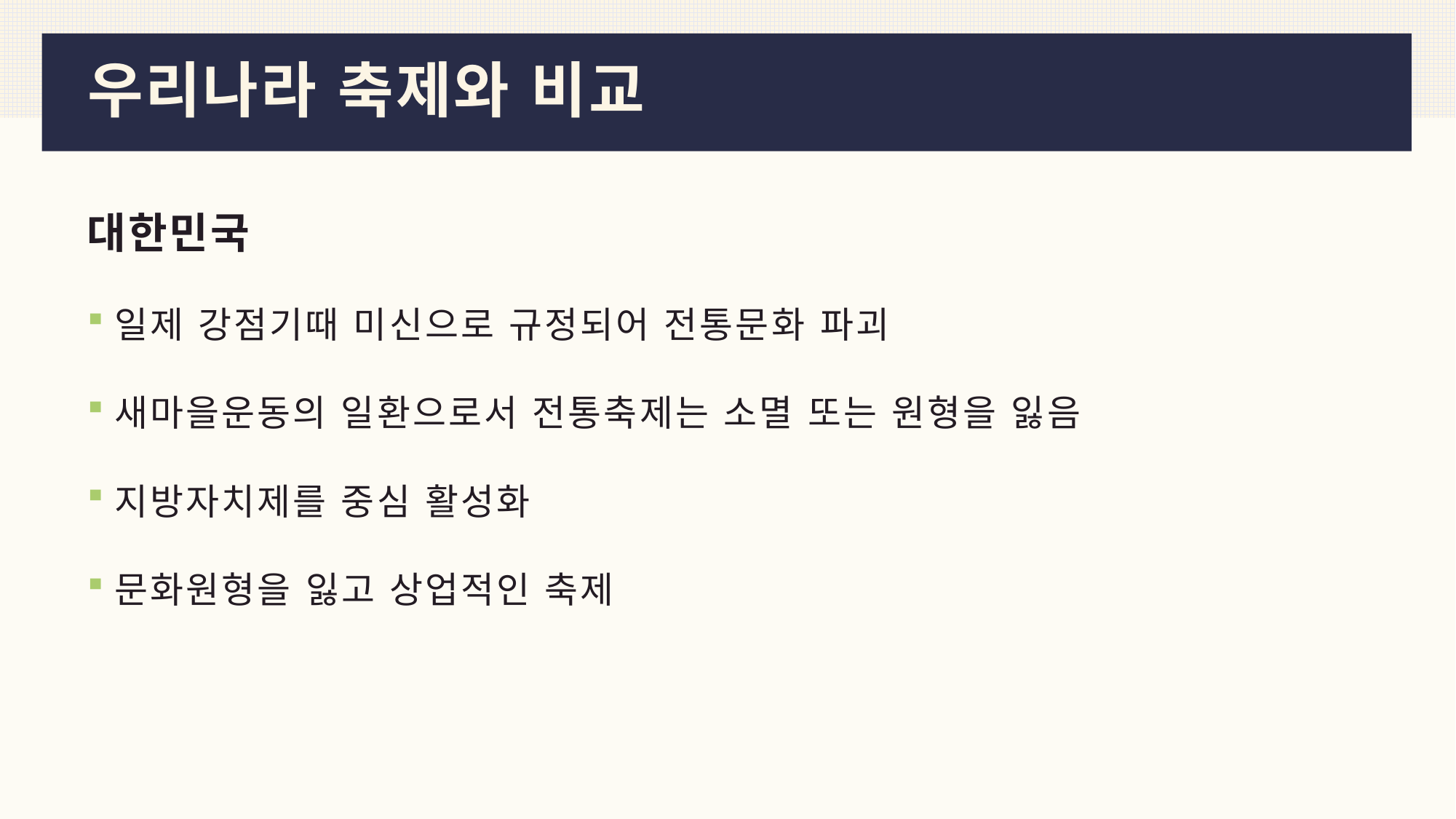

# 우리나라 축제와 비교
대한민국
일제 강점기때 미신으로 규정되어 전통문화 파괴
새마을운동의 일환으로서 전통축제는 소멸 또는 원형을 잃음
지방자치제를 중심 활성화
문화원형을 잃고 상업적인 축제